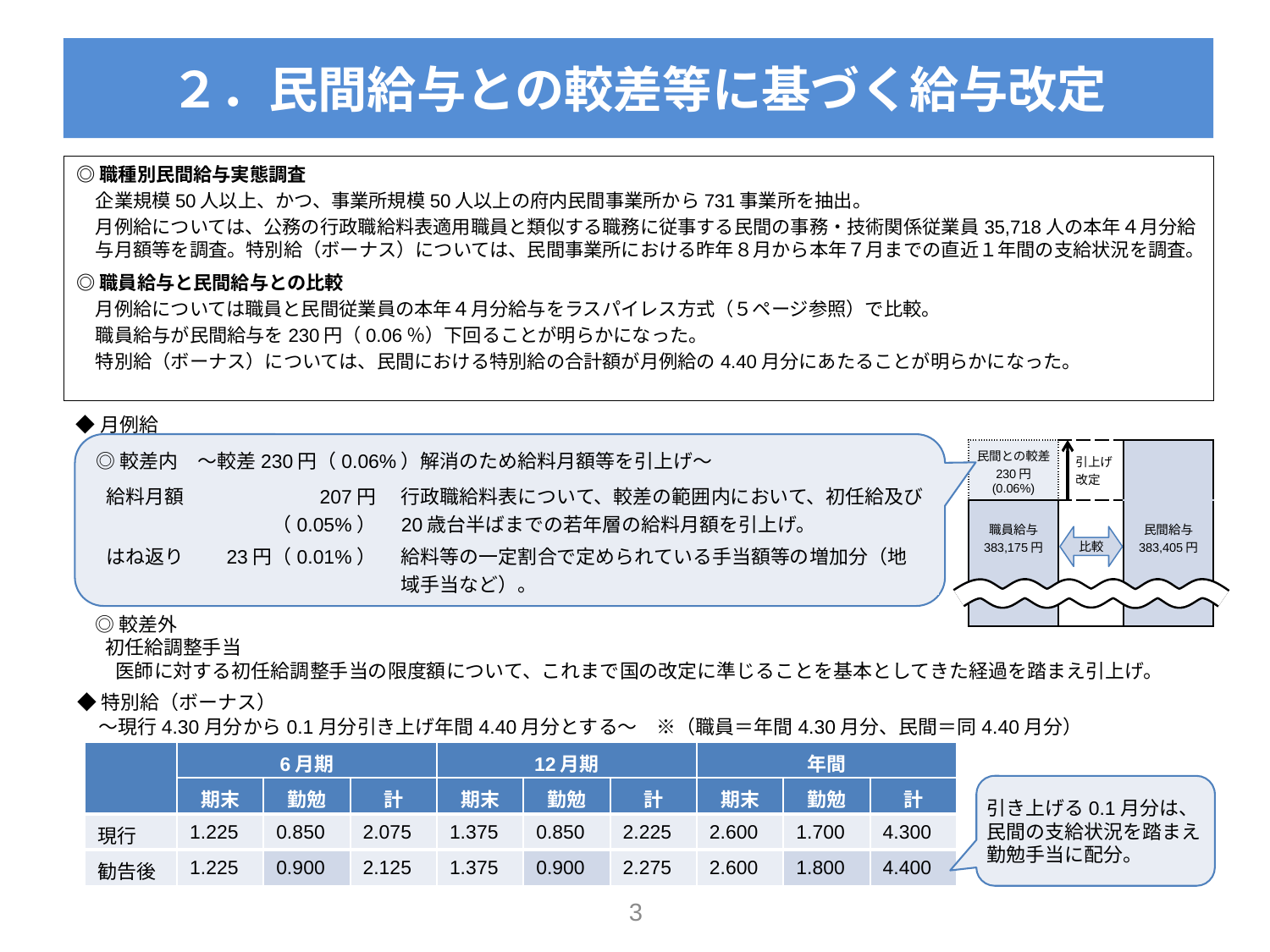

２．民間給与との較差等に基づく給与改定
◎職種別民間給与実態調査
企業規模50人以上、かつ、事業所規模50人以上の府内民間事業所から731事業所を抽出。
月例給については、公務の行政職給料表適用職員と類似する職務に従事する民間の事務・技術関係従業員35,718人の本年４月分給与月額等を調査。特別給（ボーナス）については、民間事業所における昨年８月から本年７月までの直近１年間の支給状況を調査。
◎職員給与と民間給与との比較
月例給については職員と民間従業員の本年４月分給与をラスパイレス方式（５ページ参照）で比較。
職員給与が民間給与を230円（0.06％）下回ることが明らかになった。
特別給（ボーナス）については、民間における特別給の合計額が月例給の4.40月分にあたることが明らかになった。
◆月例給
（較差内）　～較差230円（0.06％）解消のため給料月額等を引上げ～
　◎給料月額　【207円（0.05%）】
行政職給料表について、較差の範囲内において、初任給及び20歳台半ばまでの若年層の給料月額を引上げ。
　◎はね返り【23円（0.01%）】
給料等の一定割合で定められている手当額等の増加分（地域手当など）。
◎較差内　～較差230円（0.06%）解消のため給料月額等を引上げ～

| 民間との較差 230円 (0.06%) | 引上げ 　改定 |  |
| --- | --- | --- |
| 職員給与 383,175円 |  | 民間給与 383,405円 |
| 給料月額 | 207円（0.05%） | 行政職給料表について、較差の範囲内において、初任給及び20歳台半ばまでの若年層の給料月額を引上げ。 |
| --- | --- | --- |
| はね返り | 23円（0.01%） | 給料等の一定割合で定められている手当額等の増加分（地域手当など）。 |
比較

◎較差外
初任給調整手当
医師に対する初任給調整手当の限度額について、これまで国の改定に準じることを基本としてきた経過を踏まえ引上げ。
◆特別給（ボーナス）
　～現行4.30月分から0.1月分引き上げ年間4.40月分とする～　※（職員＝年間4.30月分、民間＝同4.40月分）
|  | 6月期 |  |  | 12月期 |  |  | 年間 |  |  |
| --- | --- | --- | --- | --- | --- | --- | --- | --- | --- |
|  | 期末 | 勤勉 | 計 | 期末 | 勤勉 | 計 | 期末 | 勤勉 | 計 |
| 現行 | 1.225 | 0.850 | 2.075 | 1.375 | 0.850 | 2.225 | 2.600 | 1.700 | 4.300 |
| 勧告後 | 1.225 | 0.900 | 2.125 | 1.375 | 0.900 | 2.275 | 2.600 | 1.800 | 4.400 |
引き上げる0.1月分は、民間の支給状況を踏まえ勤勉手当に配分。
3